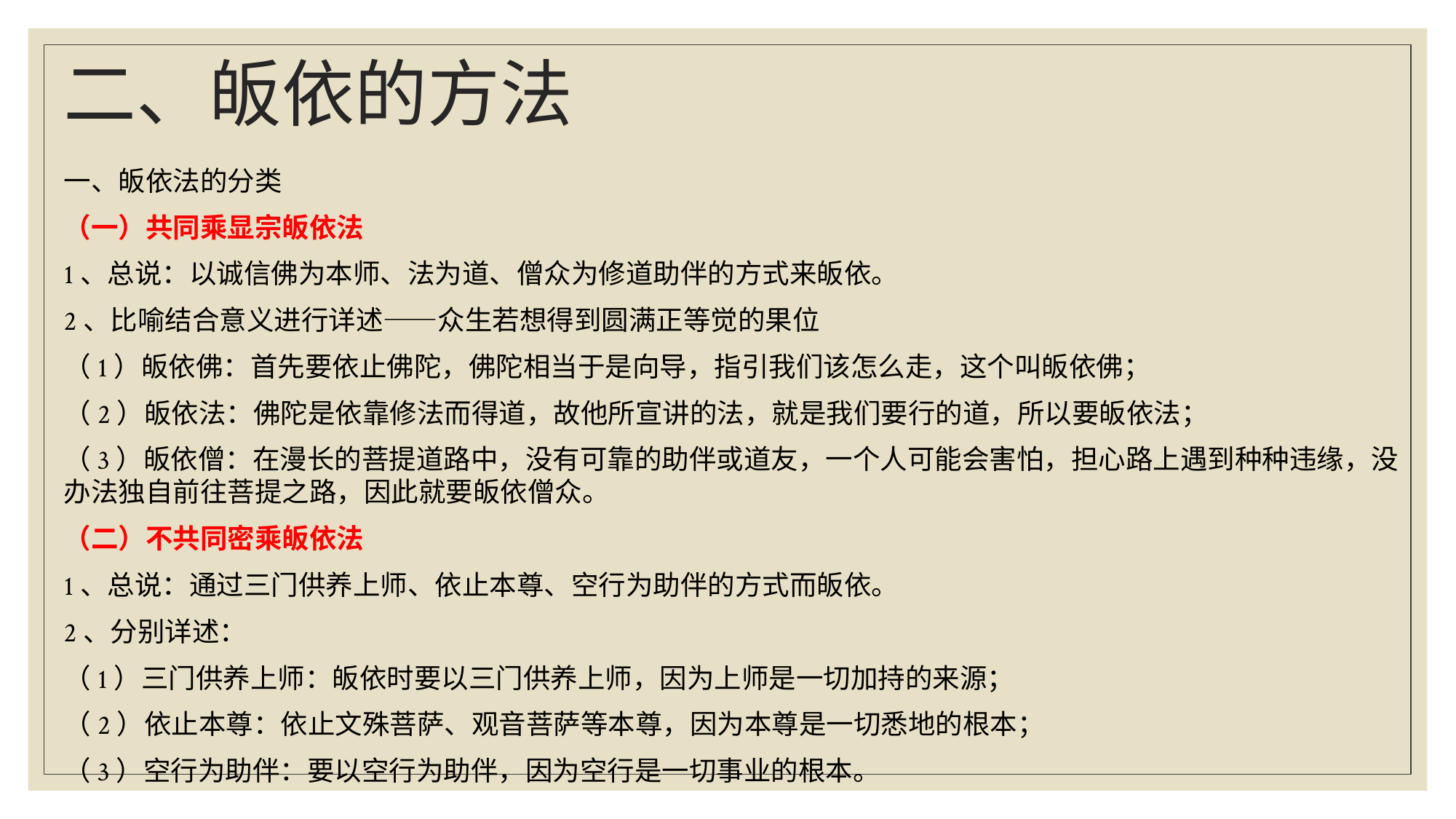

# 二、皈依的方法
一、皈依法的分类
（一）共同乘显宗皈依法
1、总说：以诚信佛为本师、法为道、僧众为修道助伴的方式来皈依。
2、比喻结合意义进行详述——众生若想得到圆满正等觉的果位
（1）皈依佛：首先要依止佛陀，佛陀相当于是向导，指引我们该怎么走，这个叫皈依佛；
（2）皈依法：佛陀是依靠修法而得道，故他所宣讲的法，就是我们要行的道，所以要皈依法；
（3）皈依僧：在漫长的菩提道路中，没有可靠的助伴或道友，一个人可能会害怕，担心路上遇到种种违缘，没办法独自前往菩提之路，因此就要皈依僧众。
（二）不共同密乘皈依法
1、总说：通过三门供养上师、依止本尊、空行为助伴的方式而皈依。
2、分别详述：
（1）三门供养上师：皈依时要以三门供养上师，因为上师是一切加持的来源；
（2）依止本尊：依止文殊菩萨、观音菩萨等本尊，因为本尊是一切悉地的根本；
（3）空行为助伴：要以空行为助伴，因为空行是一切事业的根本。